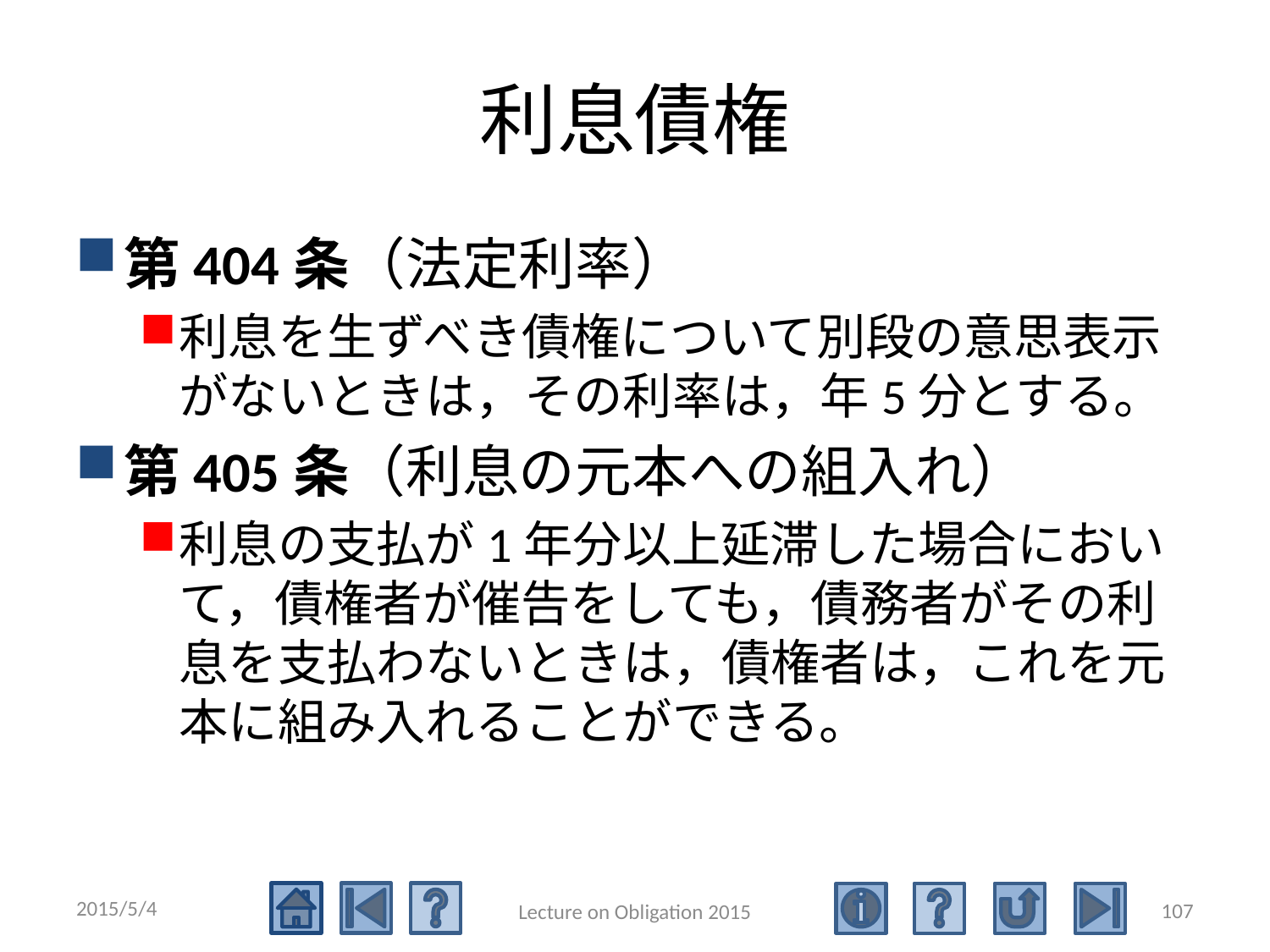

# 利息債権
第404条（法定利率）
利息を生ずべき債権について別段の意思表示がないときは，その利率は，年5分とする。
第405条（利息の元本への組入れ）
利息の支払が1年分以上延滞した場合において，債権者が催告をしても，債務者がその利息を支払わないときは，債権者は，これを元本に組み入れることができる。
2015/5/4
107
Lecture on Obligation 2015